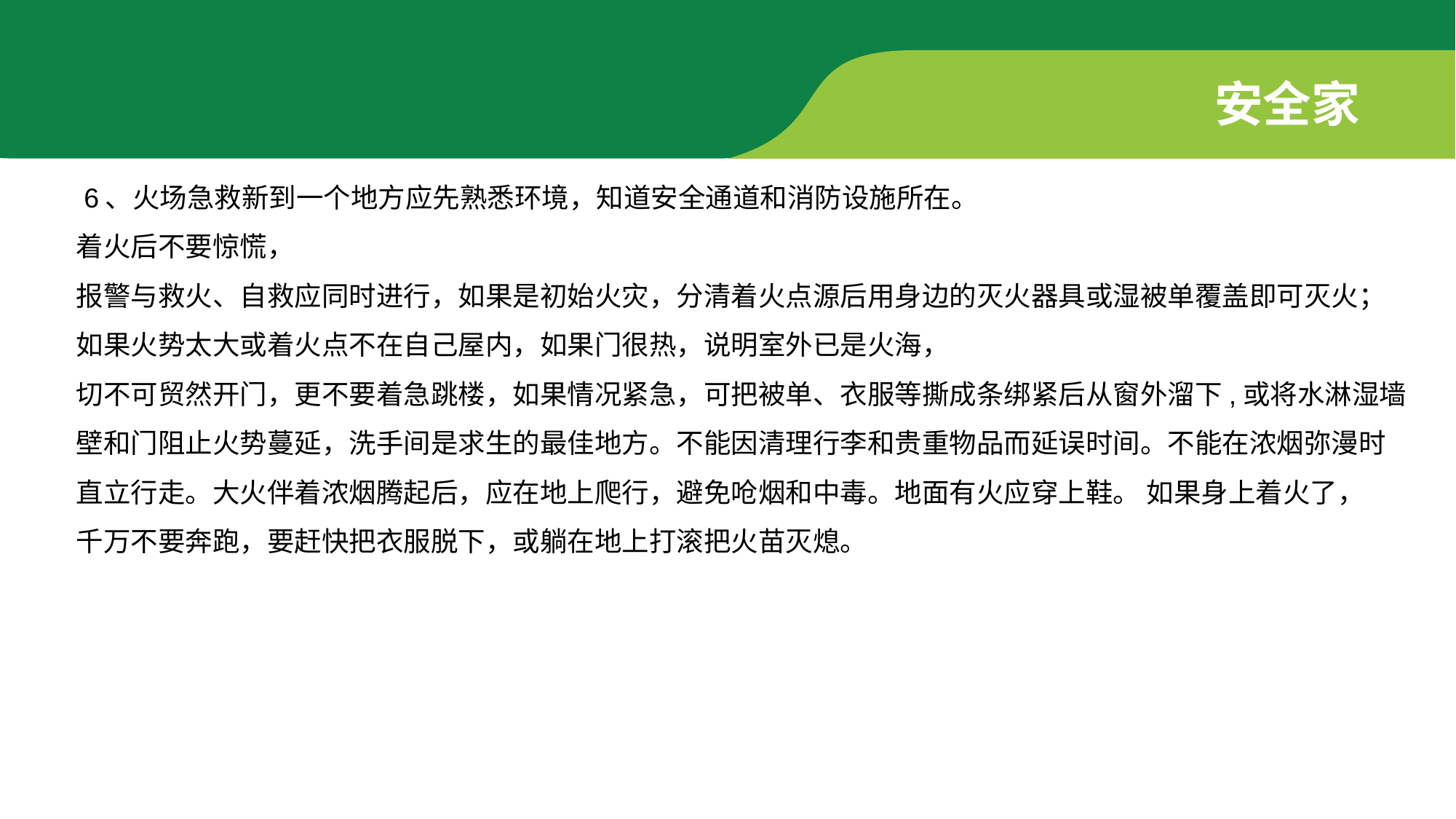

安全家
 6、火场急救新到一个地方应先熟悉环境，知道安全通道和消防设施所在。
着火后不要惊慌，
报警与救火、自救应同时进行，如果是初始火灾，分清着火点源后用身边的灭火器具或湿被单覆盖即可灭火；
如果火势太大或着火点不在自己屋内，如果门很热，说明室外已是火海，
切不可贸然开门，更不要着急跳楼，如果情况紧急，可把被单、衣服等撕成条绑紧后从窗外溜下,或将水淋湿墙壁和门阻止火势蔓延，洗手间是求生的最佳地方。不能因清理行李和贵重物品而延误时间。不能在浓烟弥漫时直立行走。大火伴着浓烟腾起后，应在地上爬行，避免呛烟和中毒。地面有火应穿上鞋。 如果身上着火了，
千万不要奔跑，要赶快把衣服脱下，或躺在地上打滚把火苗灭熄。